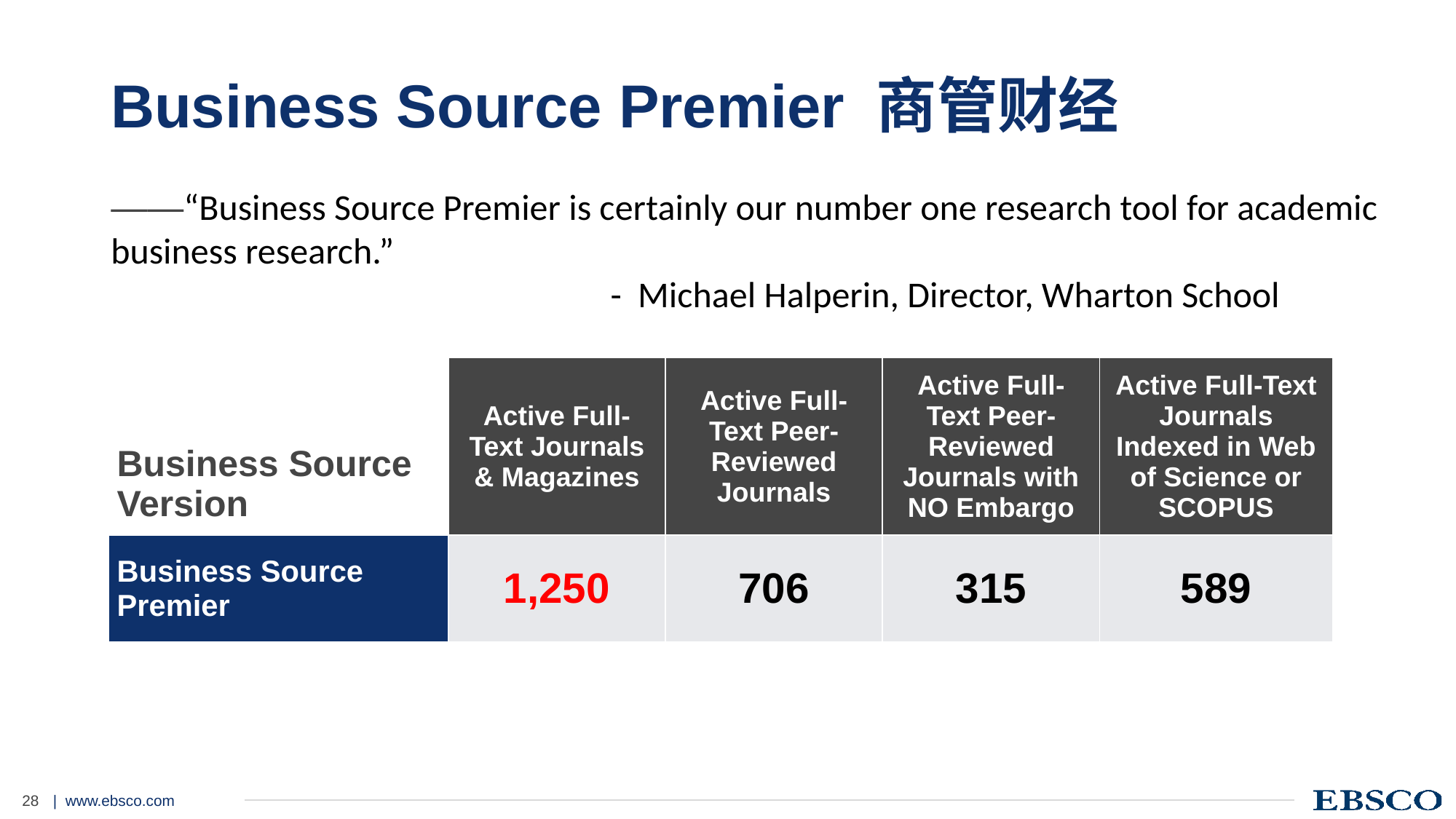

# Business Source Premier 商管财经
——“Business Source Premier is certainly our number one research tool for academic business research.”
                                                             -  Michael Halperin, Director, Wharton School
| Business Source Version | Active Full-Text Journals & Magazines | Active Full-Text Peer-Reviewed Journals | Active Full-Text Peer-Reviewed Journals with NO Embargo | Active Full-Text Journals Indexed in Web of Science or SCOPUS |
| --- | --- | --- | --- | --- |
| Business Source Premier | 1,250 | 706 | 315 | 589 |